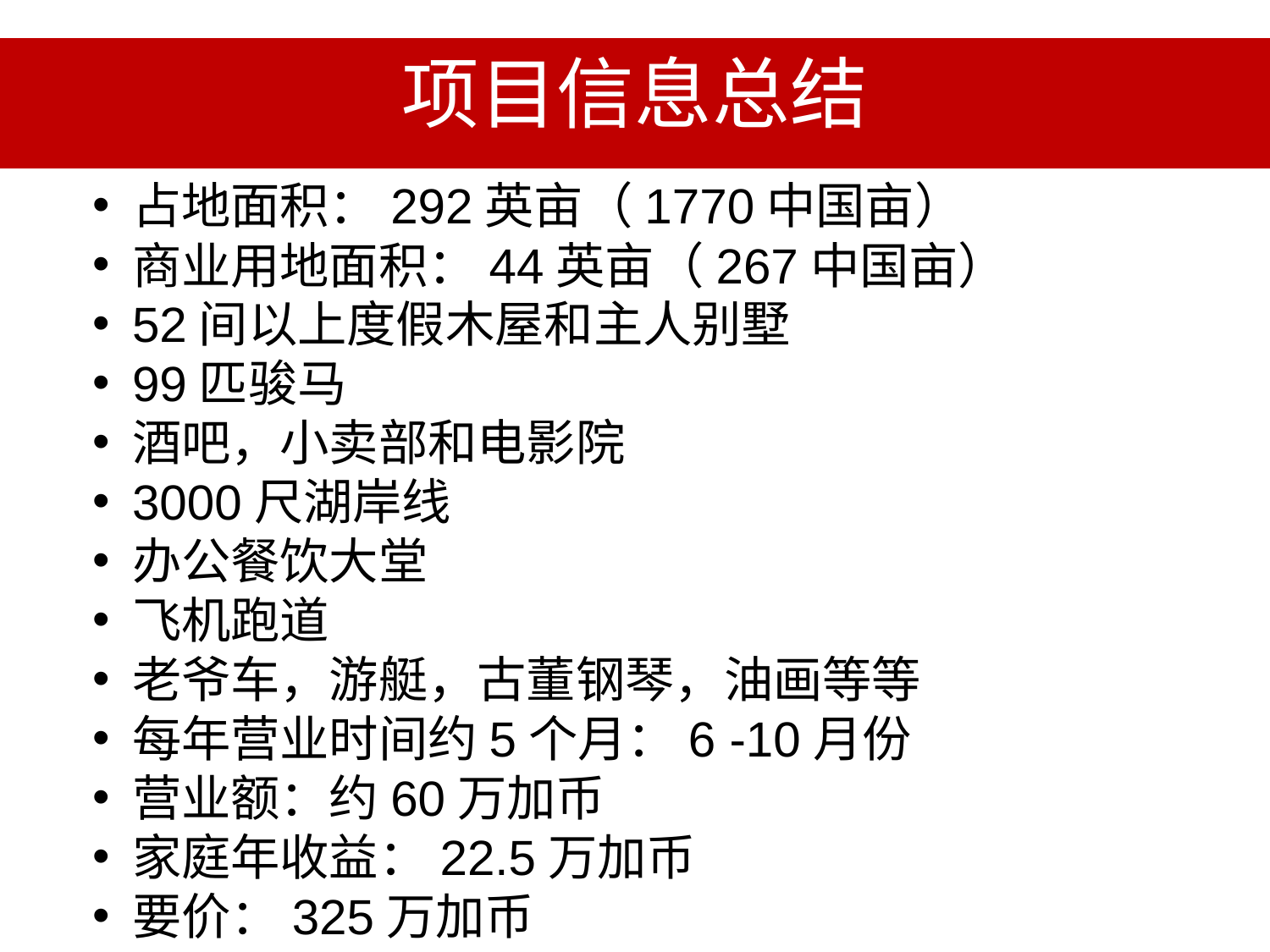

项目信息总结
占地面积：292英亩（1770中国亩）
商业用地面积：44英亩（267中国亩）
52间以上度假木屋和主人别墅
99匹骏马
酒吧，小卖部和电影院
3000尺湖岸线
办公餐饮大堂
飞机跑道
老爷车，游艇，古董钢琴，油画等等
每年营业时间约5个月：6 -10月份
营业额：约60万加币
家庭年收益：22.5万加币
要价：325万加币